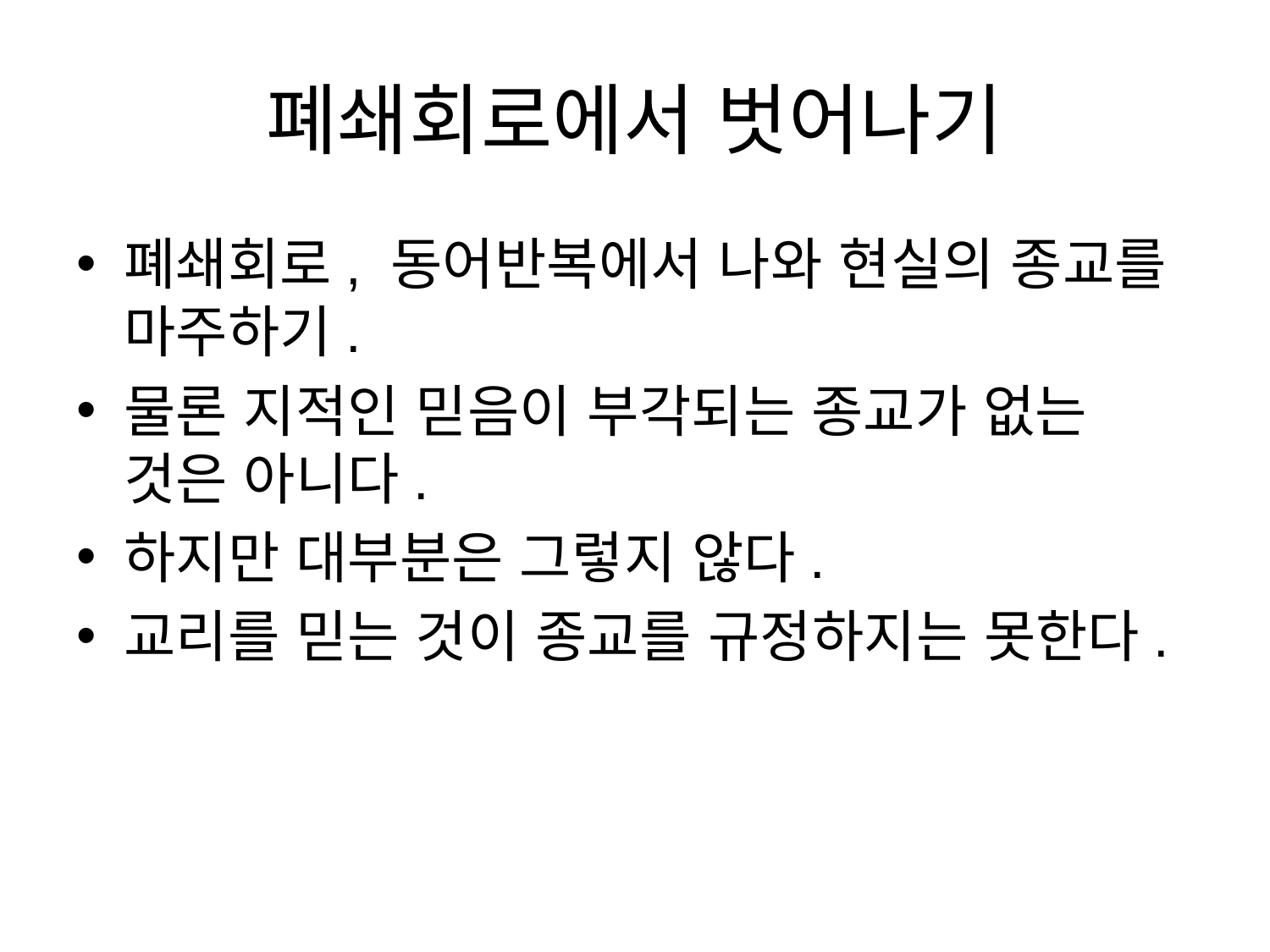

# 폐쇄회로에서 벗어나기
폐쇄회로, 동어반복에서 나와 현실의 종교를 마주하기.
물론 지적인 믿음이 부각되는 종교가 없는 것은 아니다.
하지만 대부분은 그렇지 않다.
교리를 믿는 것이 종교를 규정하지는 못한다.